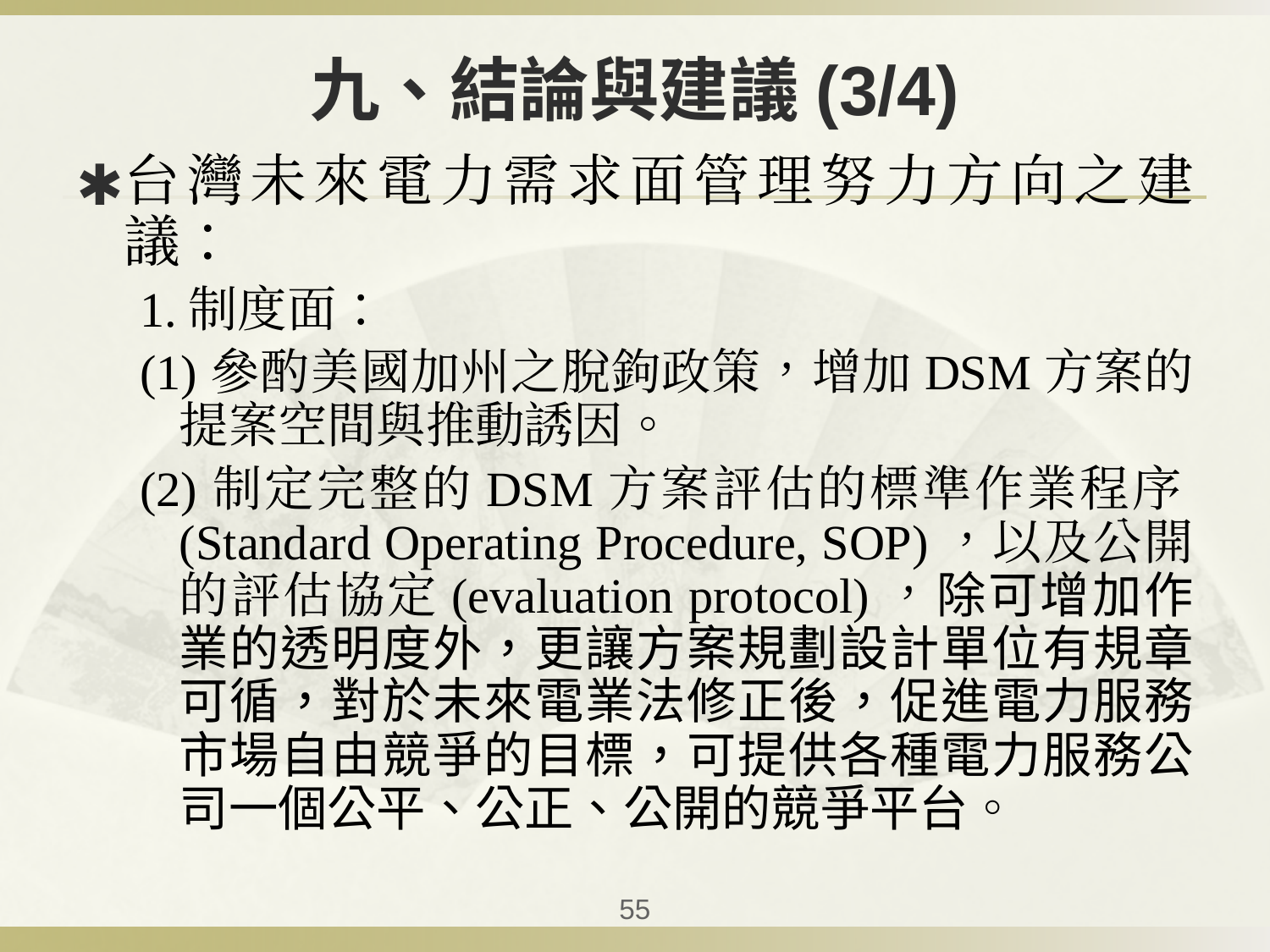

# 九、結論與建議(3/4)
台灣未來電力需求面管理努力方向之建議：
1.制度面：
(1)參酌美國加州之脫鉤政策，增加DSM方案的提案空間與推動誘因。
(2)制定完整的DSM方案評估的標準作業程序(Standard Operating Procedure, SOP)，以及公開的評估協定(evaluation protocol)，除可增加作業的透明度外，更讓方案規劃設計單位有規章可循，對於未來電業法修正後，促進電力服務市場自由競爭的目標，可提供各種電力服務公司一個公平、公正、公開的競爭平台。

55